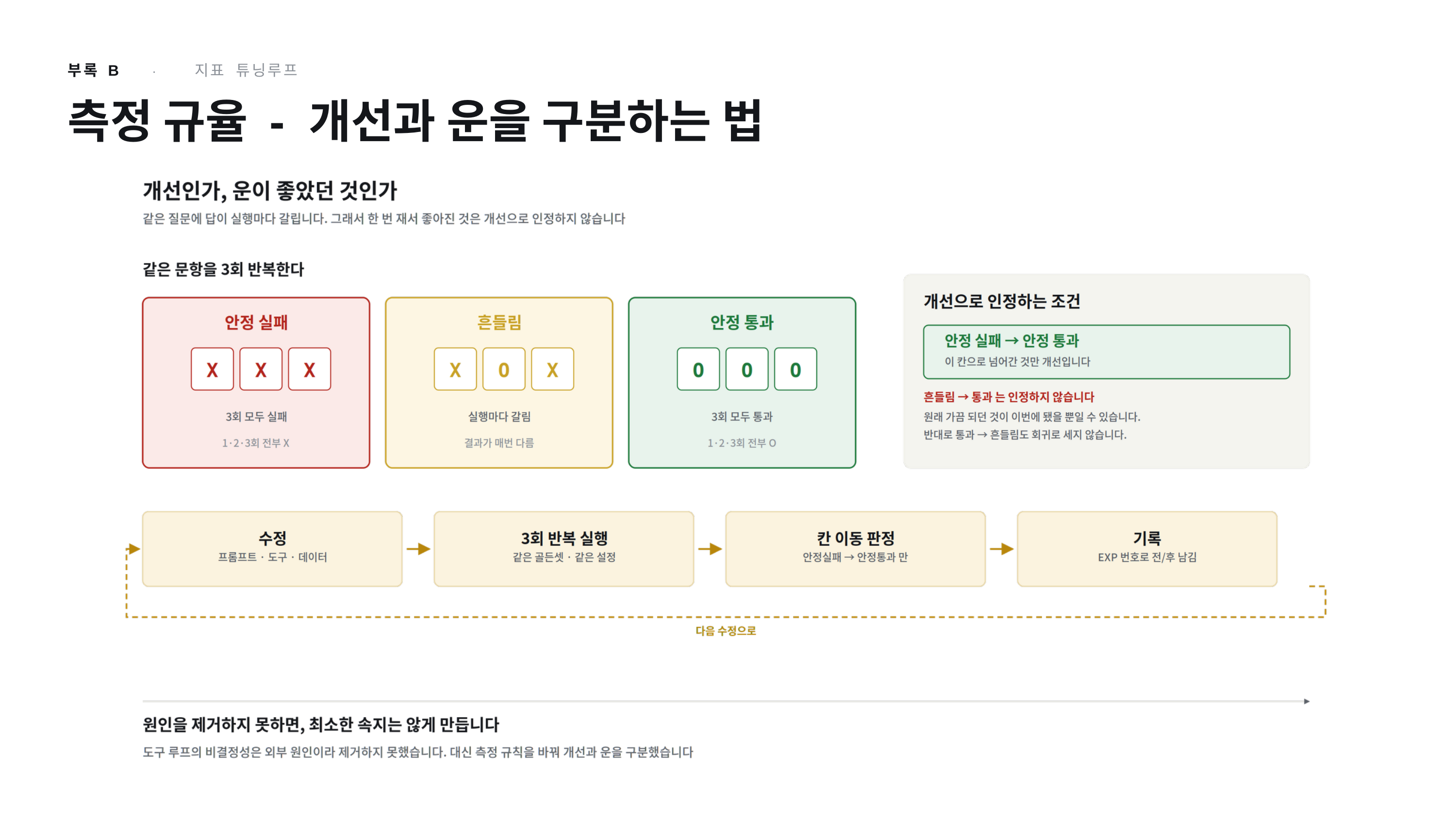

부록 B   ·   지표 튜닝루프
측정 규율 - 개선과 운을 구분하는 법